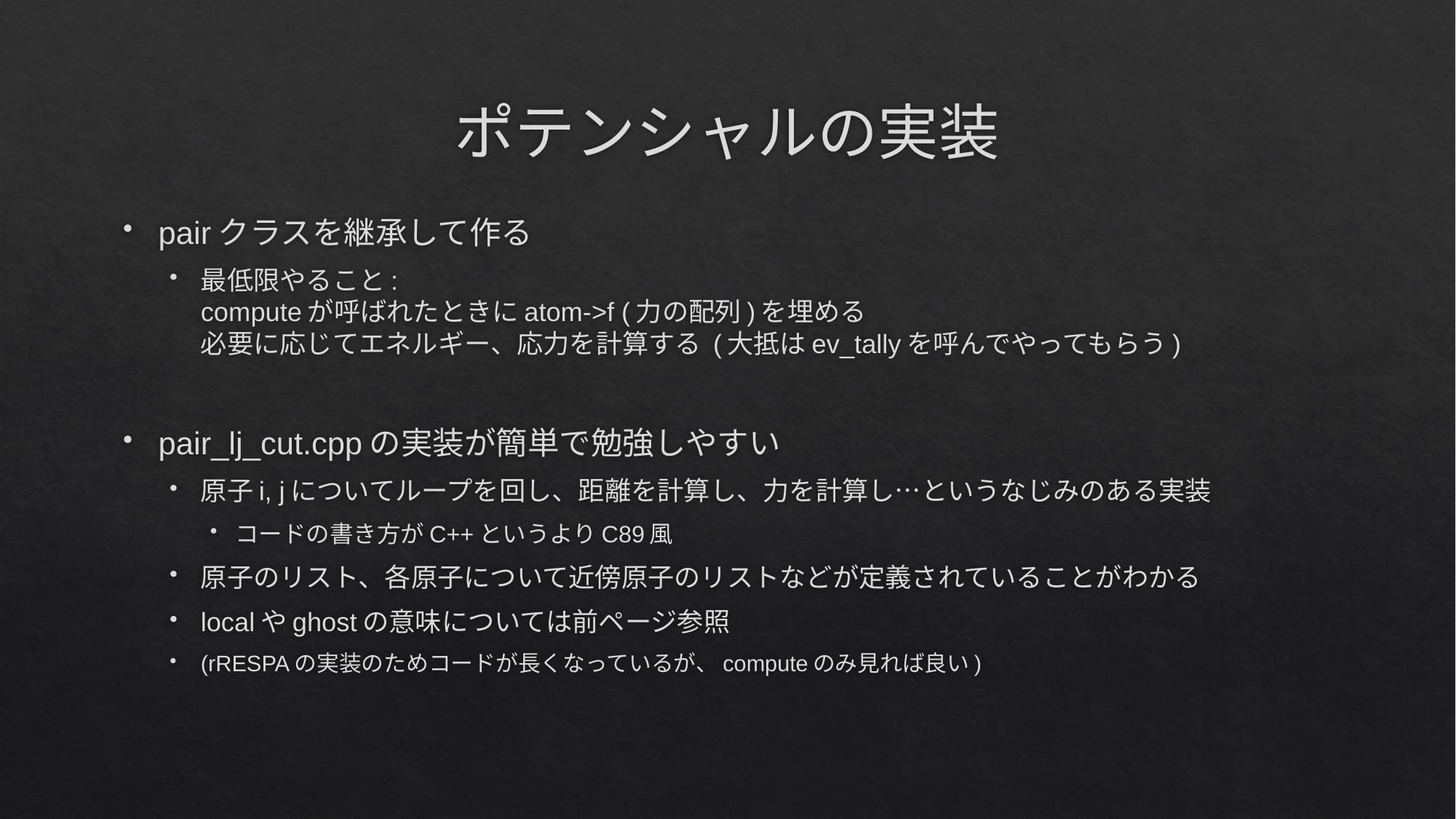

# ポテンシャルの実装
pairクラスを継承して作る
最低限やること:
computeが呼ばれたときにatom->f (力の配列)を埋める
必要に応じてエネルギー、応力を計算する (大抵はev_tallyを呼んでやってもらう)

pair_lj_cut.cppの実装が簡単で勉強しやすい
原子i, jについてループを回し、距離を計算し、力を計算し…というなじみのある実装
コードの書き方がC++というよりC89風
原子のリスト、各原子について近傍原子のリストなどが定義されていることがわかる
localやghostの意味については前ページ参照
(rRESPAの実装のためコードが長くなっているが、computeのみ見れば良い)